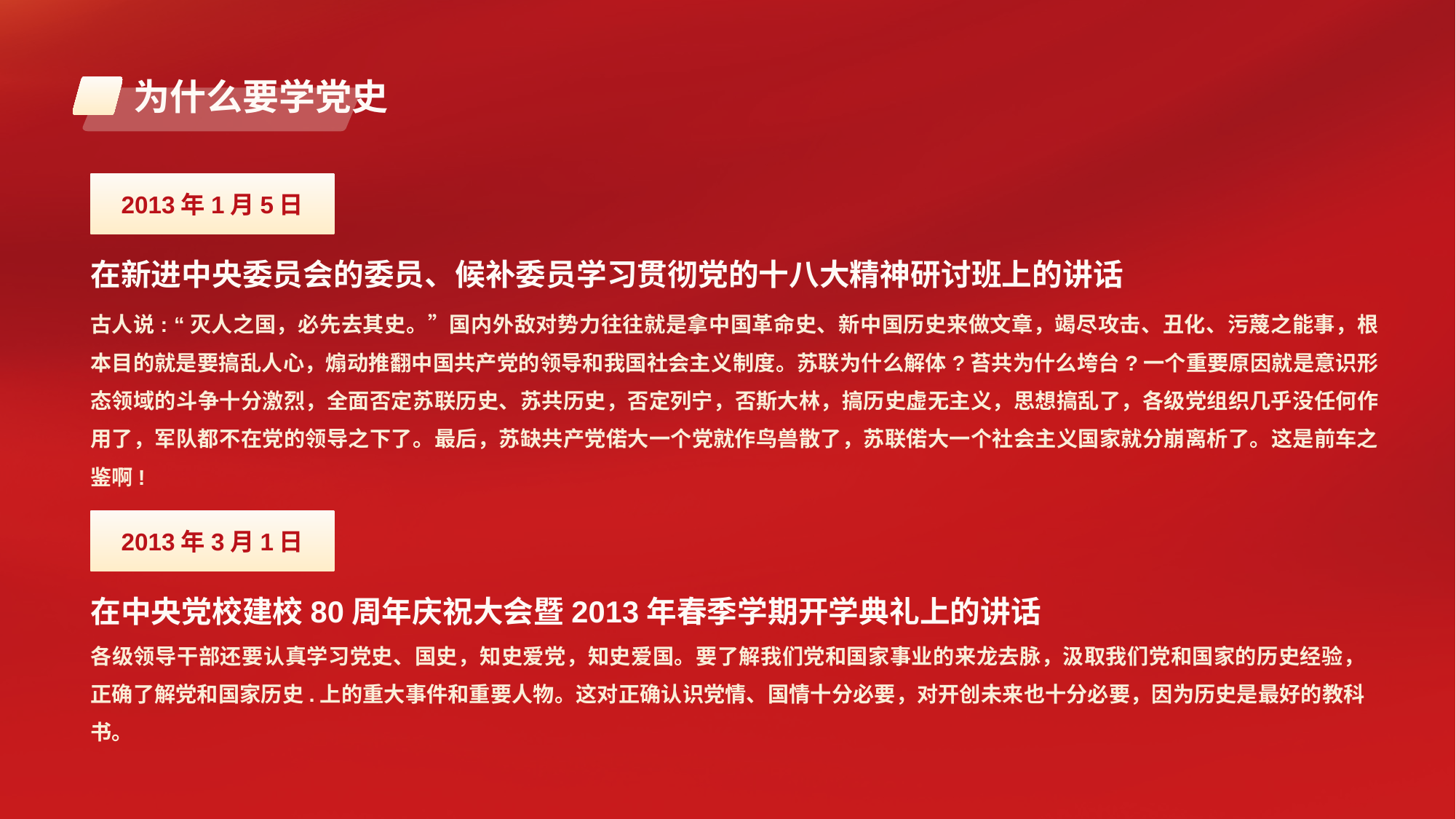

为什么要学党史

2013年1月5日
在新进中央委员会的委员、候补委员学习贯彻党的十八大精神研讨班上的讲话
古人说: “灭人之国，必先去其史。”国内外敌对势力往往就是拿中国革命史、新中国历史来做文章，竭尽攻击、丑化、污蔑之能事，根本目的就是要搞乱人心，煽动推翻中国共产党的领导和我国社会主义制度。苏联为什么解体?苔共为什么垮台?一个重要原因就是意识形态领域的斗争十分激烈，全面否定苏联历史、苏共历史，否定列宁，否斯大林，搞历史虚无主义，思想搞乱了，各级党组织几乎没任何作用了，军队都不在党的领导之下了。最后，苏缺共产党偌大一个党就作鸟兽散了，苏联偌大一个社会主义国家就分崩离析了。这是前车之鉴啊!
2013年3月1日
在中央党校建校80周年庆祝大会暨2013年春季学期开学典礼上的讲话
各级领导干部还要认真学习党史、国史，知史爱党，知史爱国。要了解我们党和国家事业的来龙去脉，汲取我们党和国家的历史经验，正确了解党和国家历史.上的重大事件和重要人物。这对正确认识党情、国情十分必要，对开创未来也十分必要，因为历史是最好的教科书。